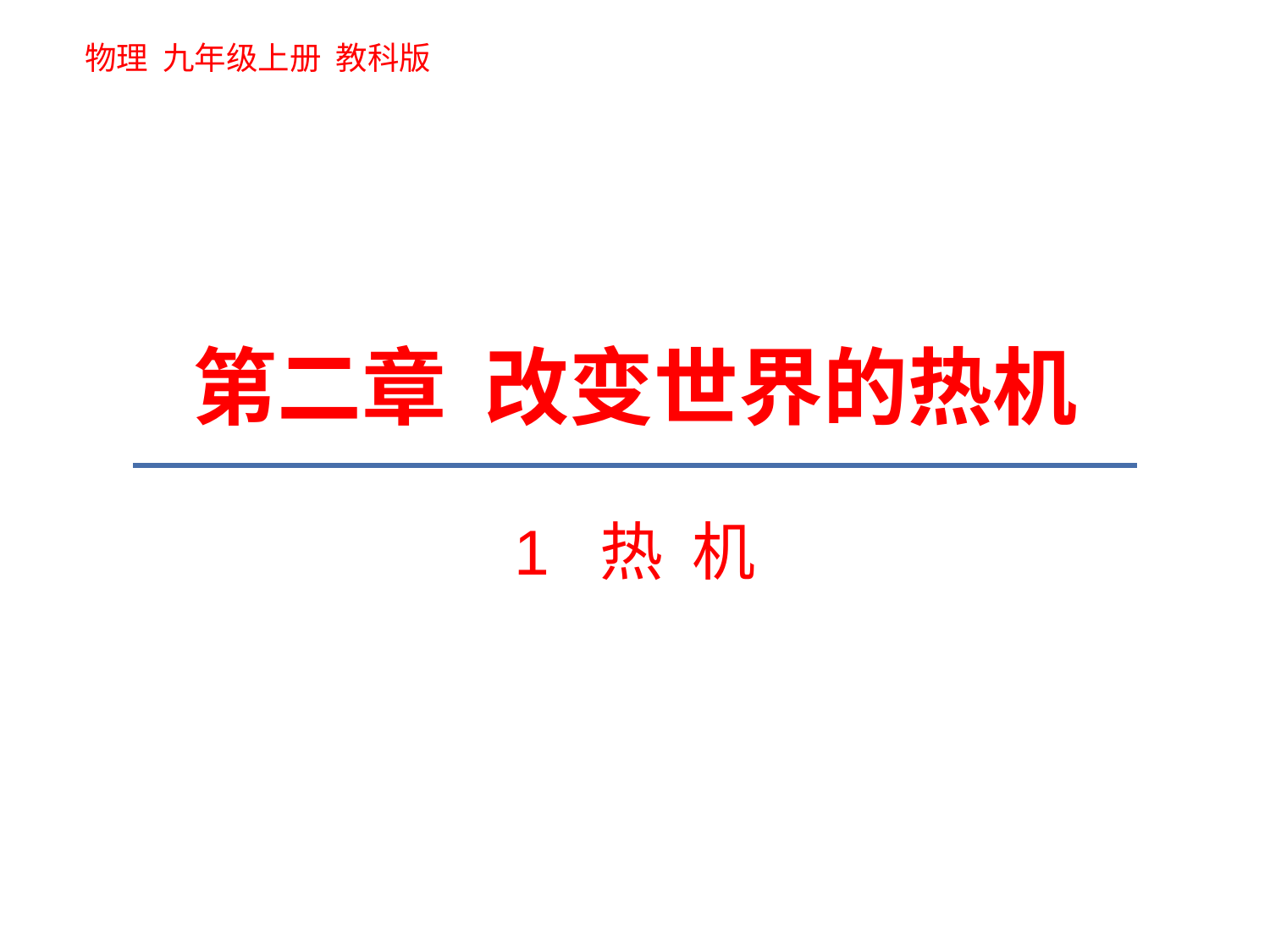

物理  九年级上册  教科版
第二章  改变世界的热机

1  热  机